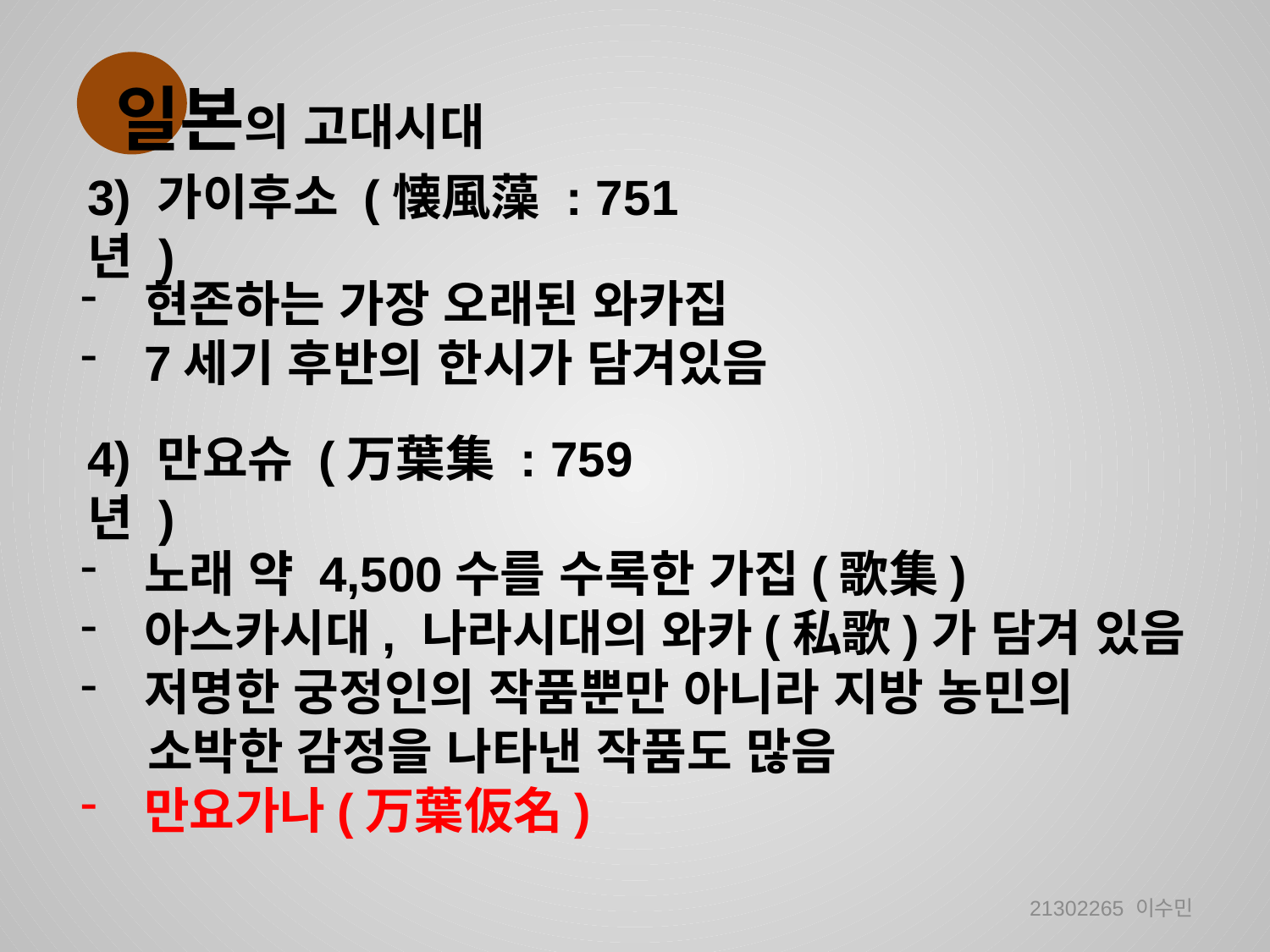

일본의 고대시대
3) 가이후소 (懐風藻 : 751년 )
현존하는 가장 오래된 와카집
7세기 후반의 한시가 담겨있음

4) 만요슈 (万葉集 : 759년 )
노래 약 4,500수를 수록한 가집(歌集)
아스카시대, 나라시대의 와카(私歌)가 담겨 있음
저명한 궁정인의 작품뿐만 아니라 지방 농민의
    소박한 감정을 나타낸 작품도 많음
만요가나(万葉仮名)

21302265 이수민